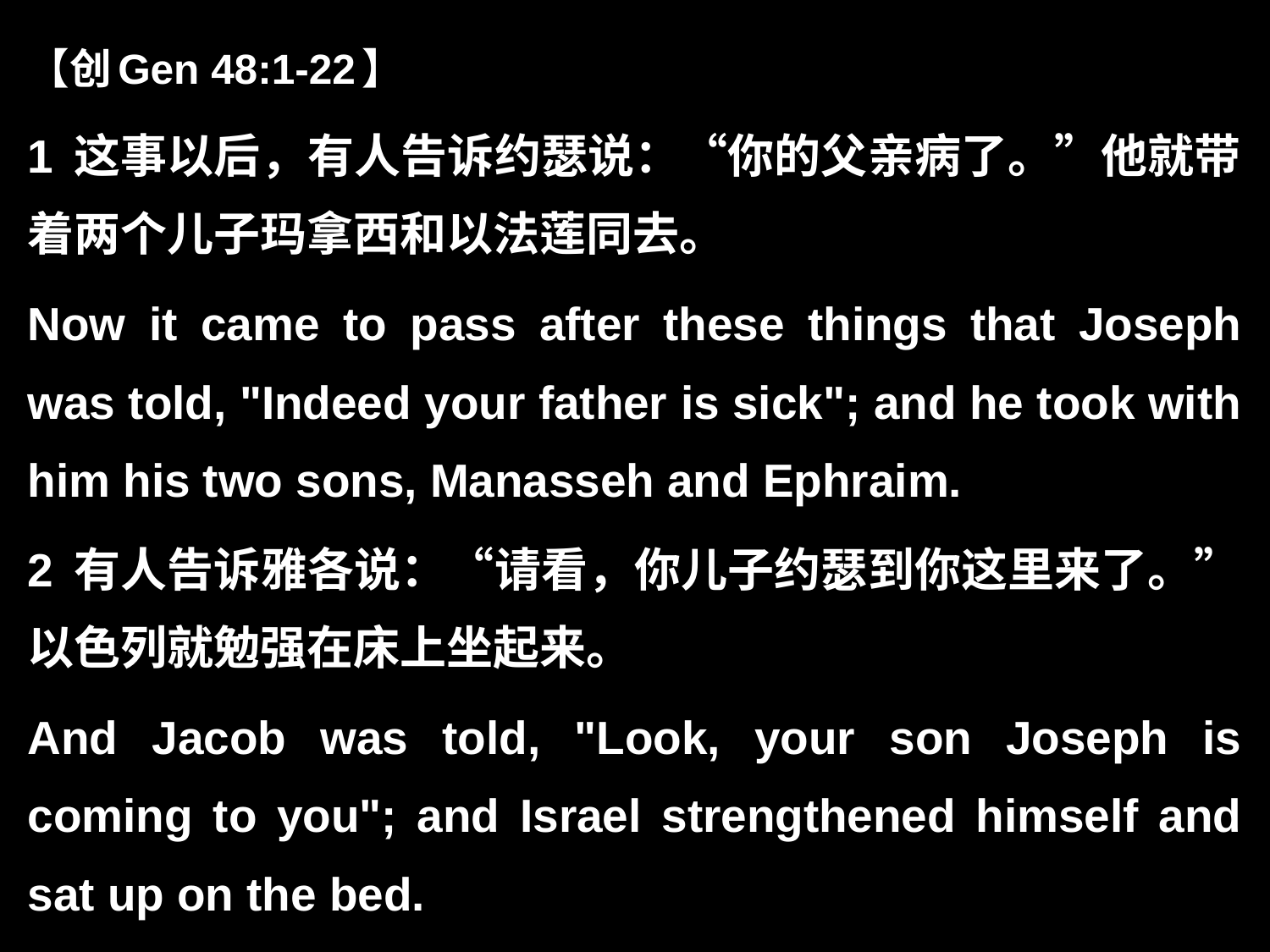

【创Gen 48:1-22】
1 这事以后，有人告诉约瑟说：“你的父亲病了。”他就带着两个儿子玛拿西和以法莲同去。
Now it came to pass after these things that Joseph was told, "Indeed your father is sick"; and he took with him his two sons, Manasseh and Ephraim.
2 有人告诉雅各说：“请看，你儿子约瑟到你这里来了。”以色列就勉强在床上坐起来。
And Jacob was told, "Look, your son Joseph is coming to you"; and Israel strengthened himself and sat up on the bed.